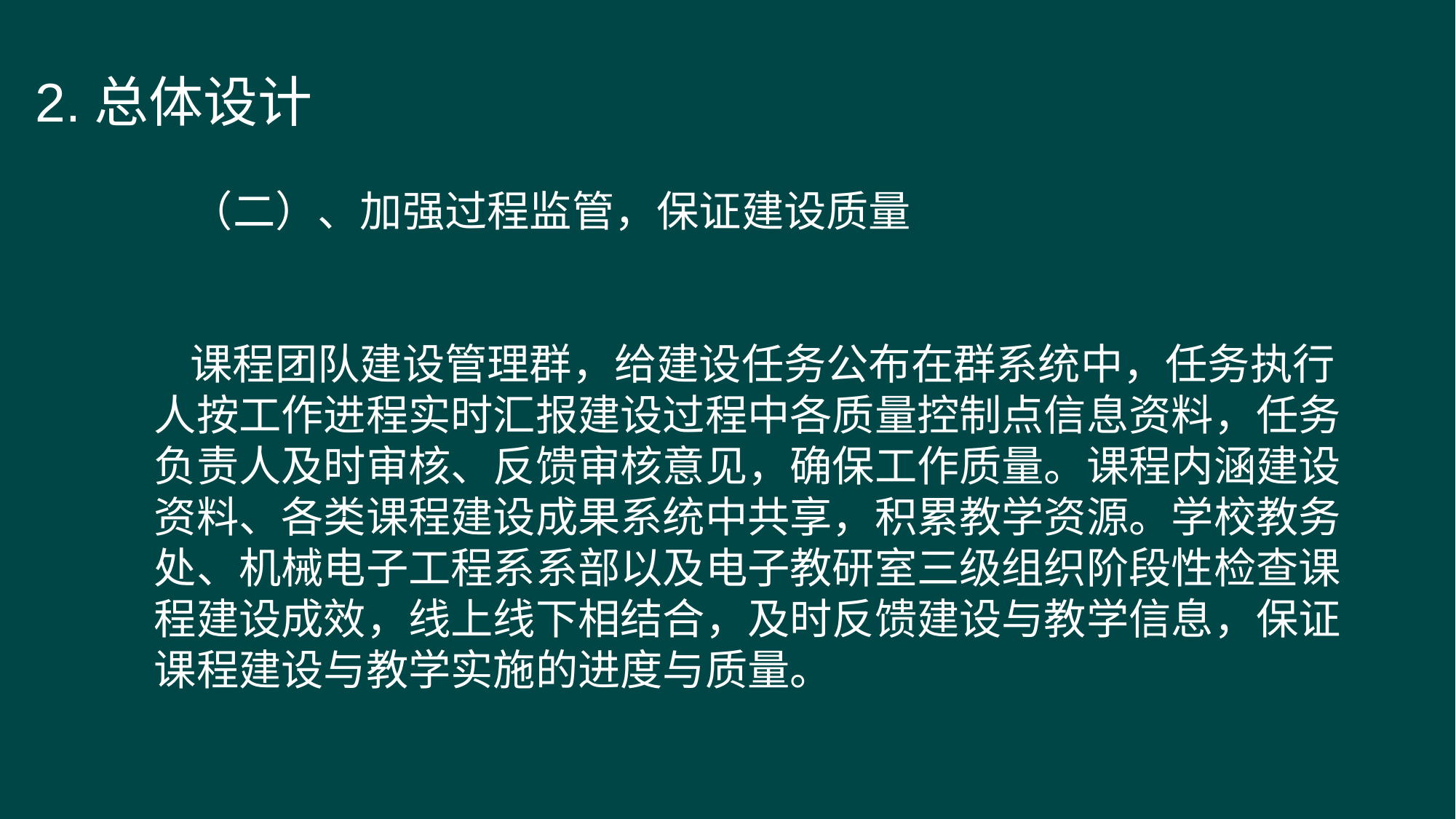

2.总体设计
（二）、加强过程监管，保证建设质量

课程团队建设管理群，给建设任务公布在群系统中，任务执行人按工作进程实时汇报建设过程中各质量控制点信息资料，任务负责人及时审核、反馈审核意见，确保工作质量。课程内涵建设资料、各类课程建设成果系统中共享，积累教学资源。学校教务处、机械电子工程系系部以及电子教研室三级组织阶段性检查课程建设成效，线上线下相结合，及时反馈建设与教学信息，保证课程建设与教学实施的进度与质量。